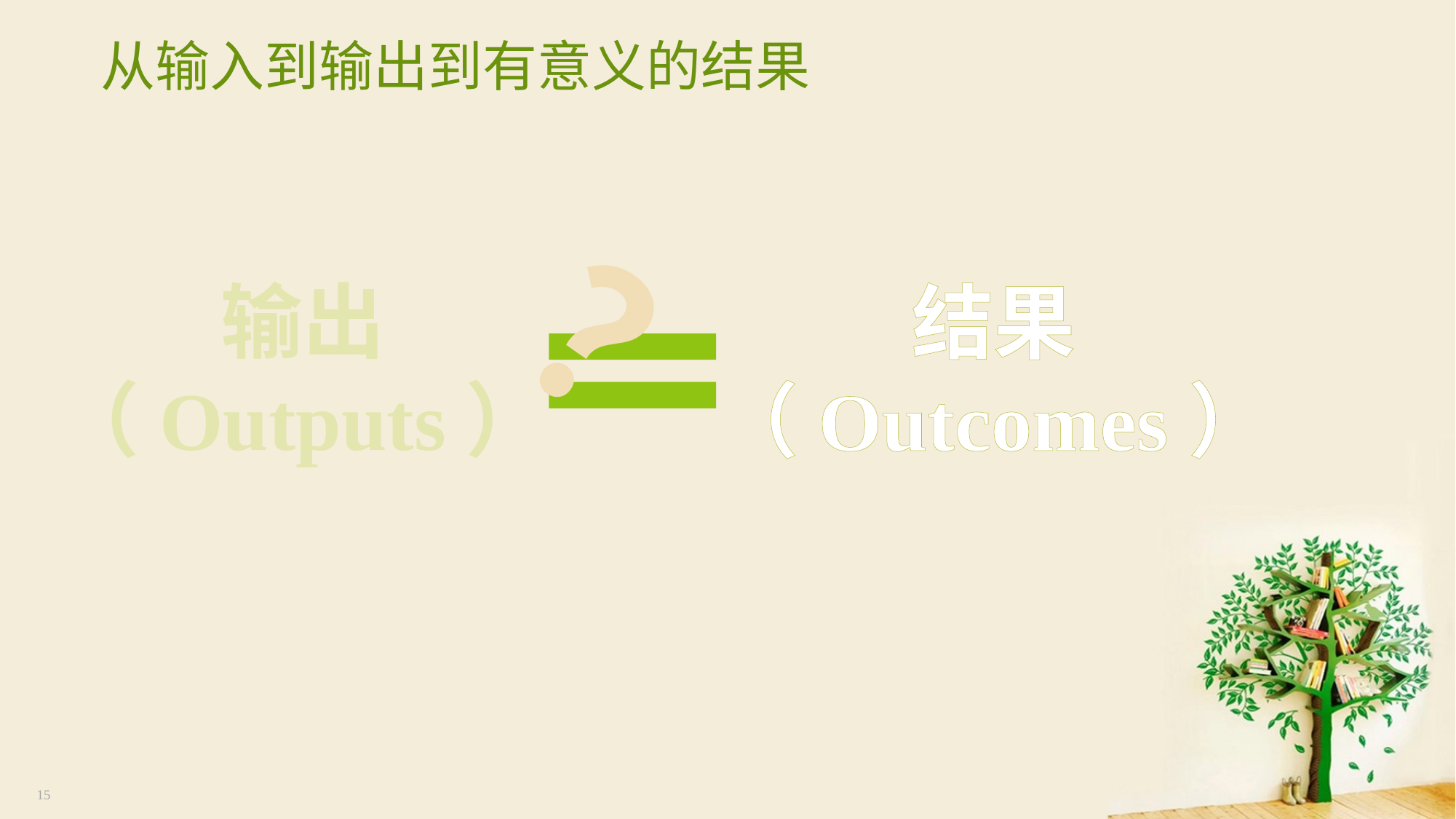

# 从输入到输出到有意义的结果
？
输出
（Outputs）
结果
（Outcomes）

15